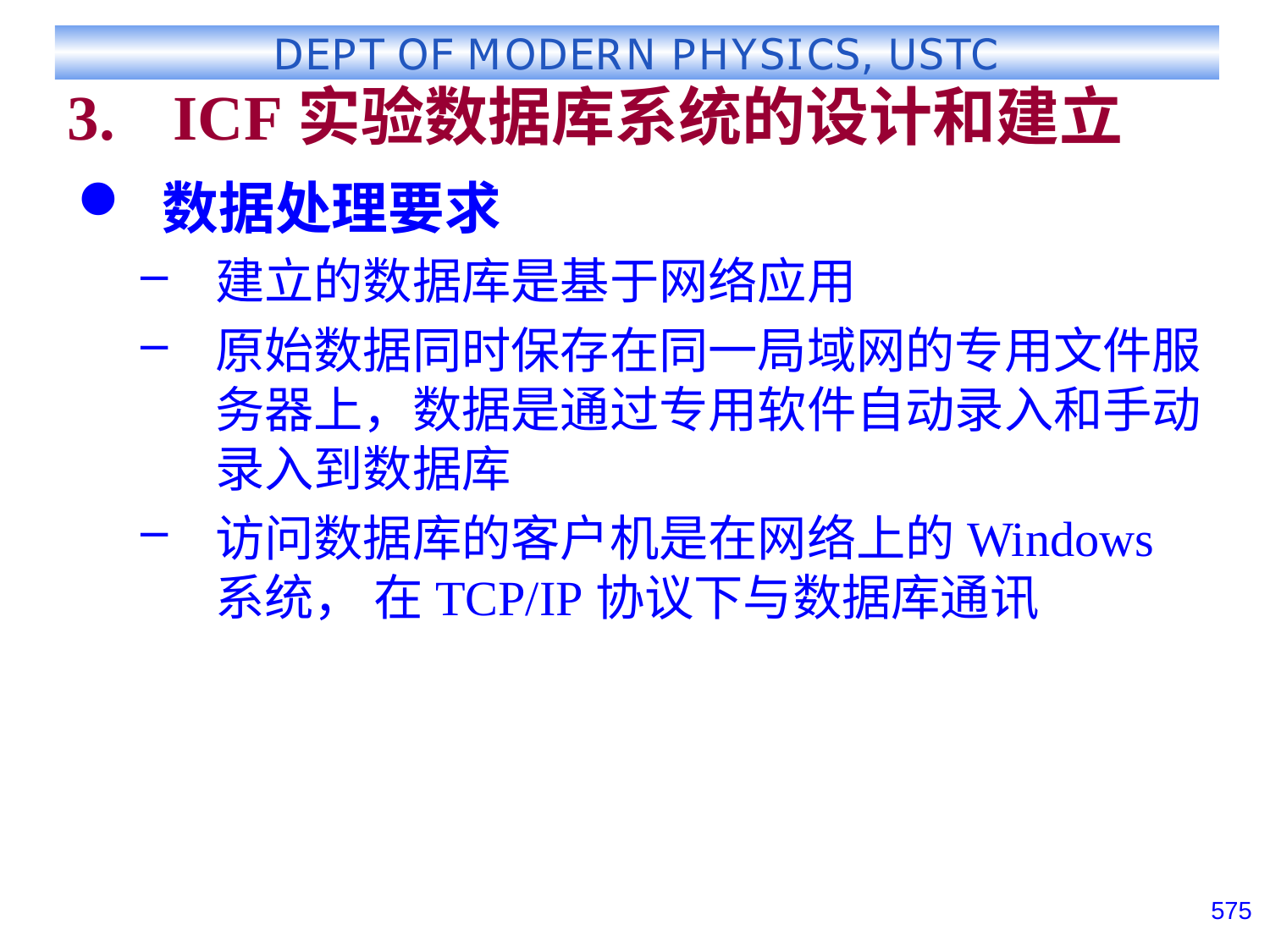

# ICF实验数据库系统的设计和建立
数据处理要求
建立的数据库是基于网络应用
原始数据同时保存在同一局域网的专用文件服务器上，数据是通过专用软件自动录入和手动录入到数据库
访问数据库的客户机是在网络上的Windows 系统， 在TCP/IP协议下与数据库通讯